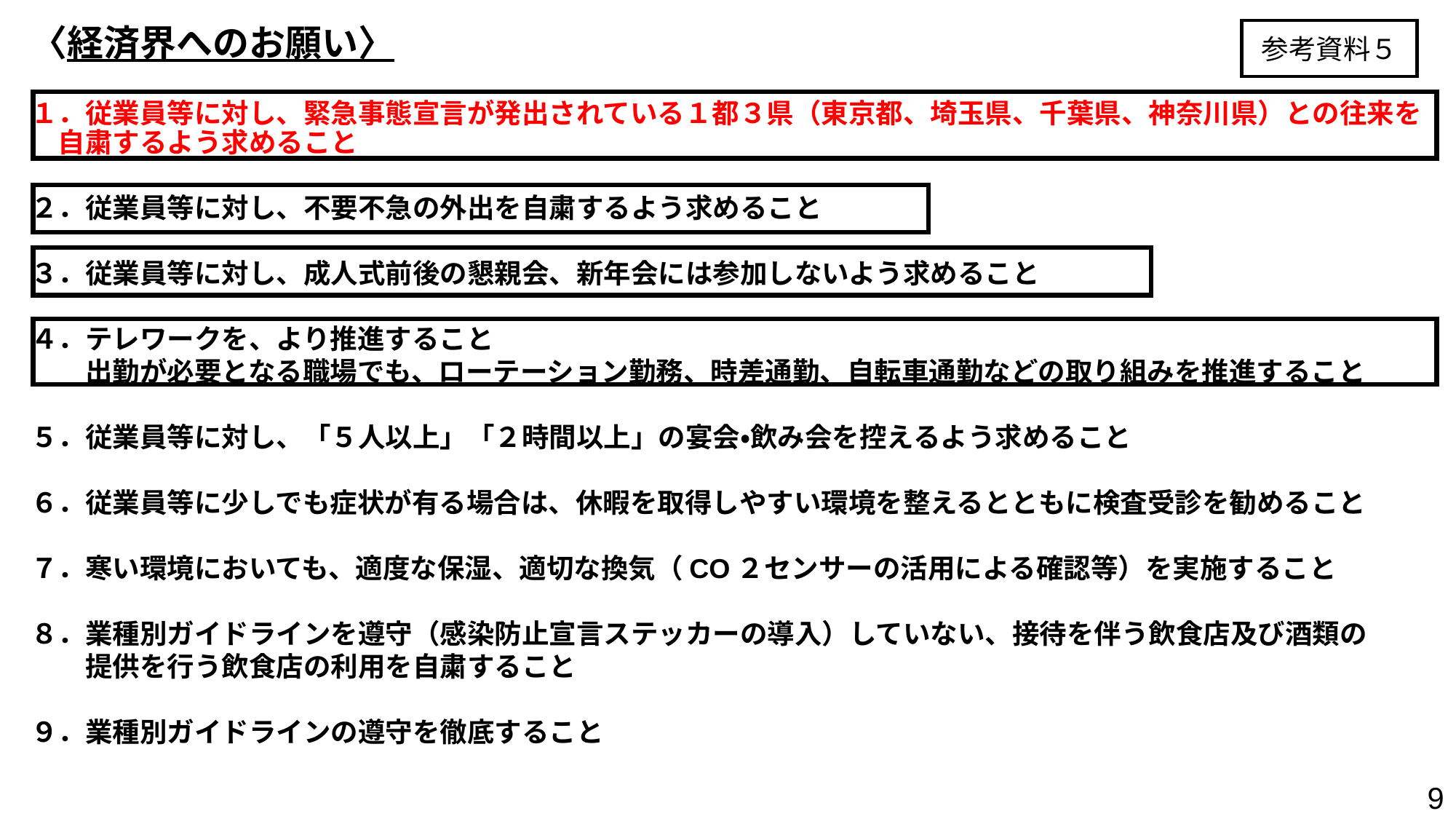

〈経済界へのお願い〉
参考資料５

１．従業員等に対し、緊急事態宣言が発出されている１都３県（東京都、埼玉県、千葉県、神奈川県）との往来を
　自粛するよう求めること

２．従業員等に対し、不要不急の外出を自粛するよう求めること

３．従業員等に対し、成人式前後の懇親会、新年会には参加しないよう求めること

４．テレワークを、より推進すること
　　出勤が必要となる職場でも、ローテーション勤務、時差通勤、自転車通勤などの取り組みを推進すること

５．従業員等に対し、「５人以上」「２時間以上」の宴会・飲み会を控えるよう求めること

６．従業員等に少しでも症状が有る場合は、休暇を取得しやすい環境を整えるとともに検査受診を勧めること

７．寒い環境においても、適度な保湿、適切な換気（CO２センサーの活用による確認等）を実施すること

８．業種別ガイドラインを遵守（感染防止宣言ステッカーの導入）していない、接待を伴う飲食店及び酒類の
　　提供を行う飲食店の利用を自粛すること

９．業種別ガイドラインの遵守を徹底すること

9